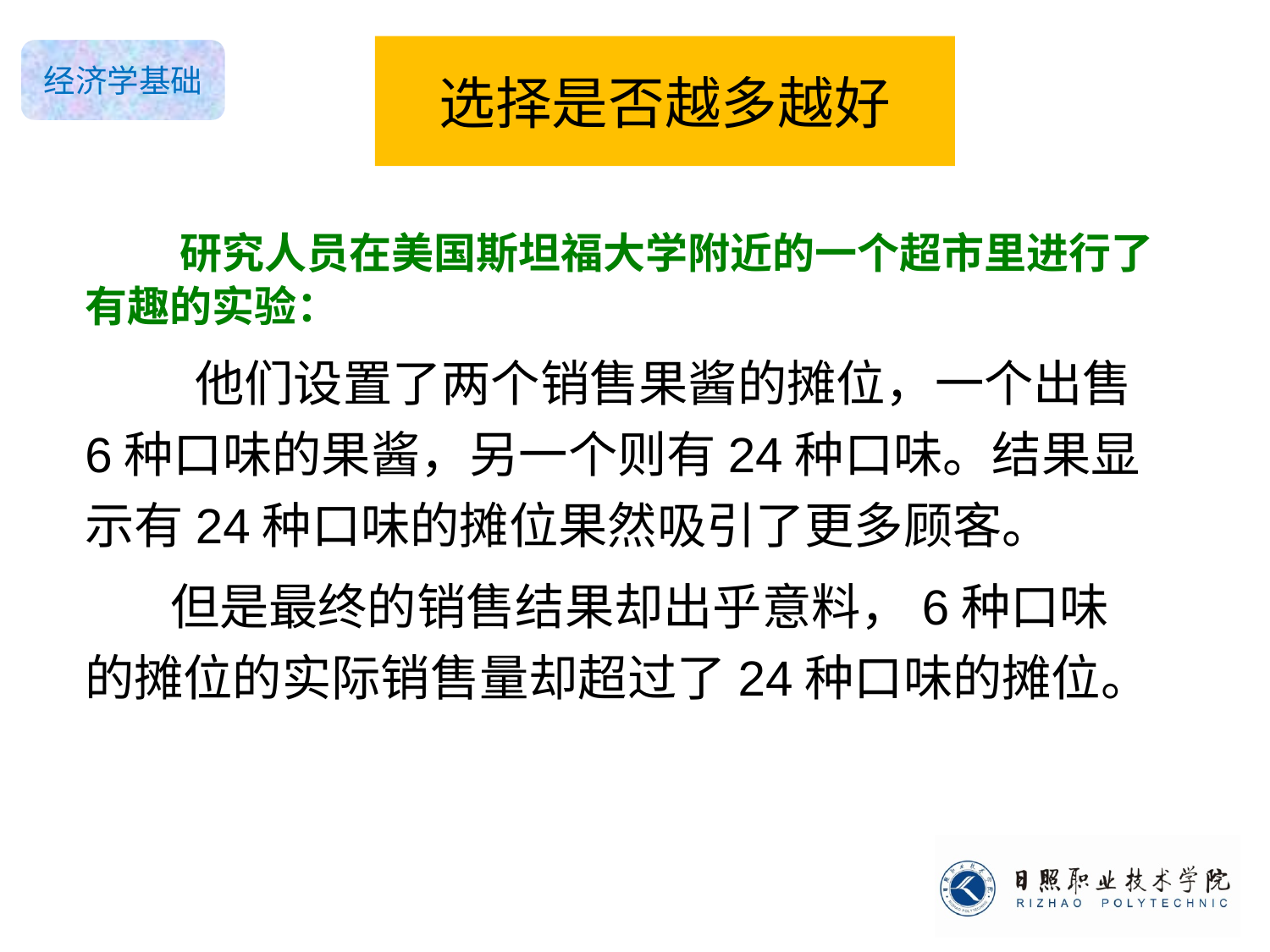

# 选择是否越多越好
          研究人员在美国斯坦福大学附近的一个超市里进行了有趣的实验：
             他们设置了两个销售果酱的摊位，一个出售6种口味的果酱，另一个则有24种口味。结果显示有24种口味的摊位果然吸引了更多顾客。
           但是最终的销售结果却出乎意料，6种口味的摊位的实际销售量却超过了24种口味的摊位。